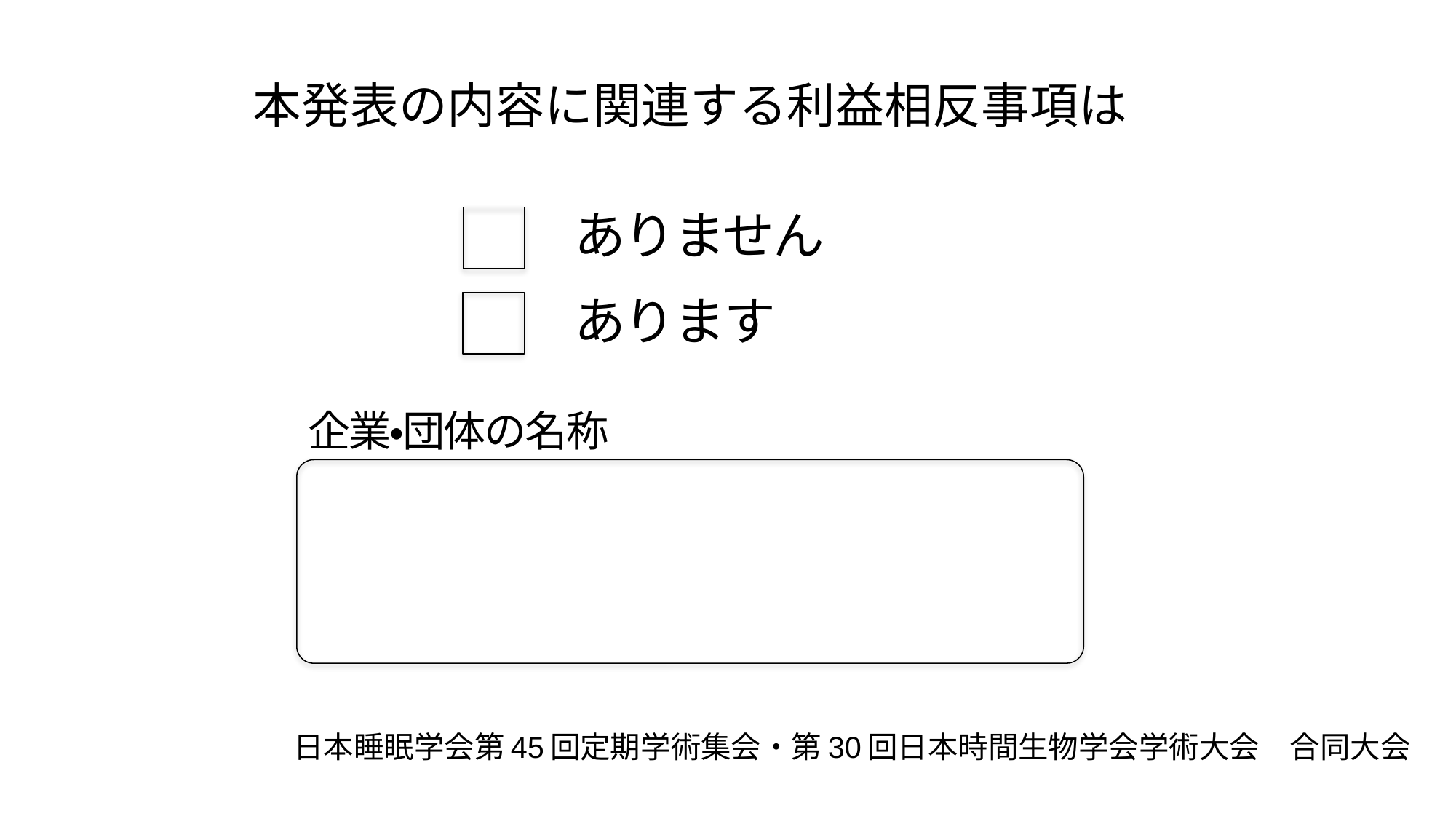

# 本発表の内容に関連する利益相反事項は
ありません

あります

企業・団体の名称

日本睡眠学会第45回定期学術集会・第30回日本時間生物学会学術大会　合同大会